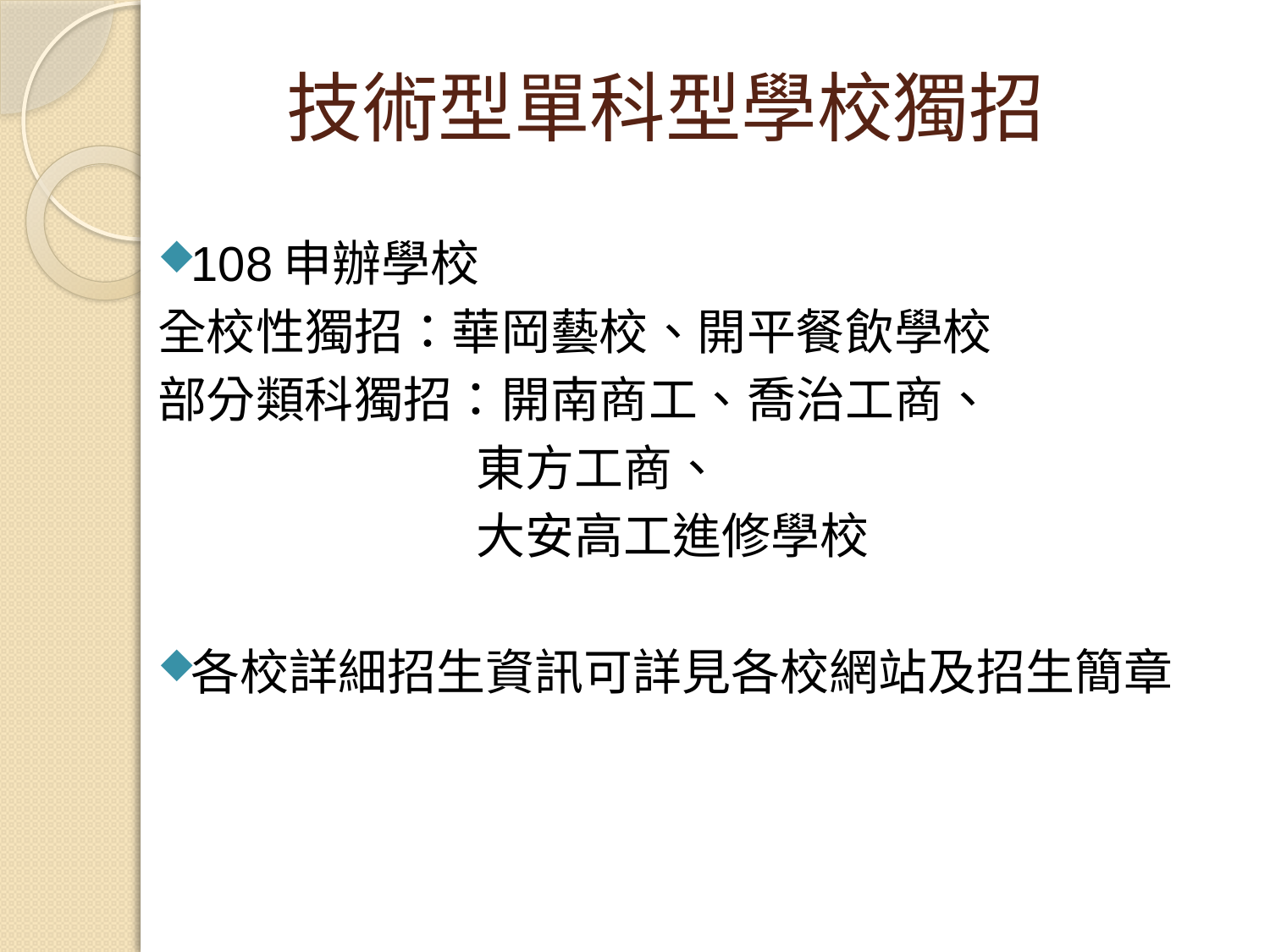

# 技術型單科型學校獨招
108申辦學校
全校性獨招：華岡藝校、開平餐飲學校
部分類科獨招：開南商工、喬治工商、
                            東方工商、
                            大安高工進修學校

各校詳細招生資訊可詳見各校網站及招生簡章